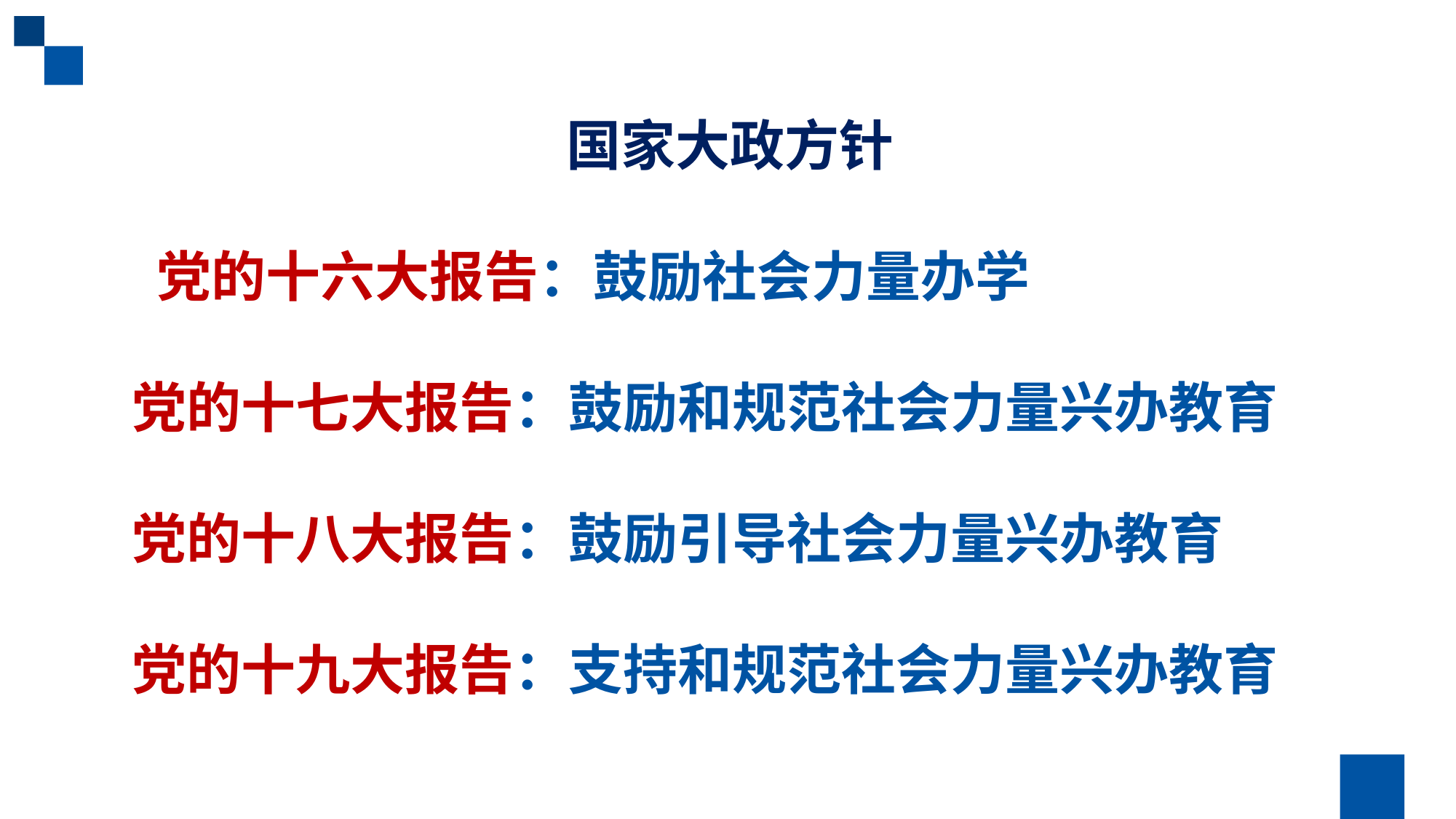

国家大政方针
      党的十六大报告：鼓励社会力量办学
    党的十七大报告：鼓励和规范社会力量兴办教育
    党的十八大报告：鼓励引导社会力量兴办教育
    党的十九大报告：支持和规范社会力量兴办教育

22